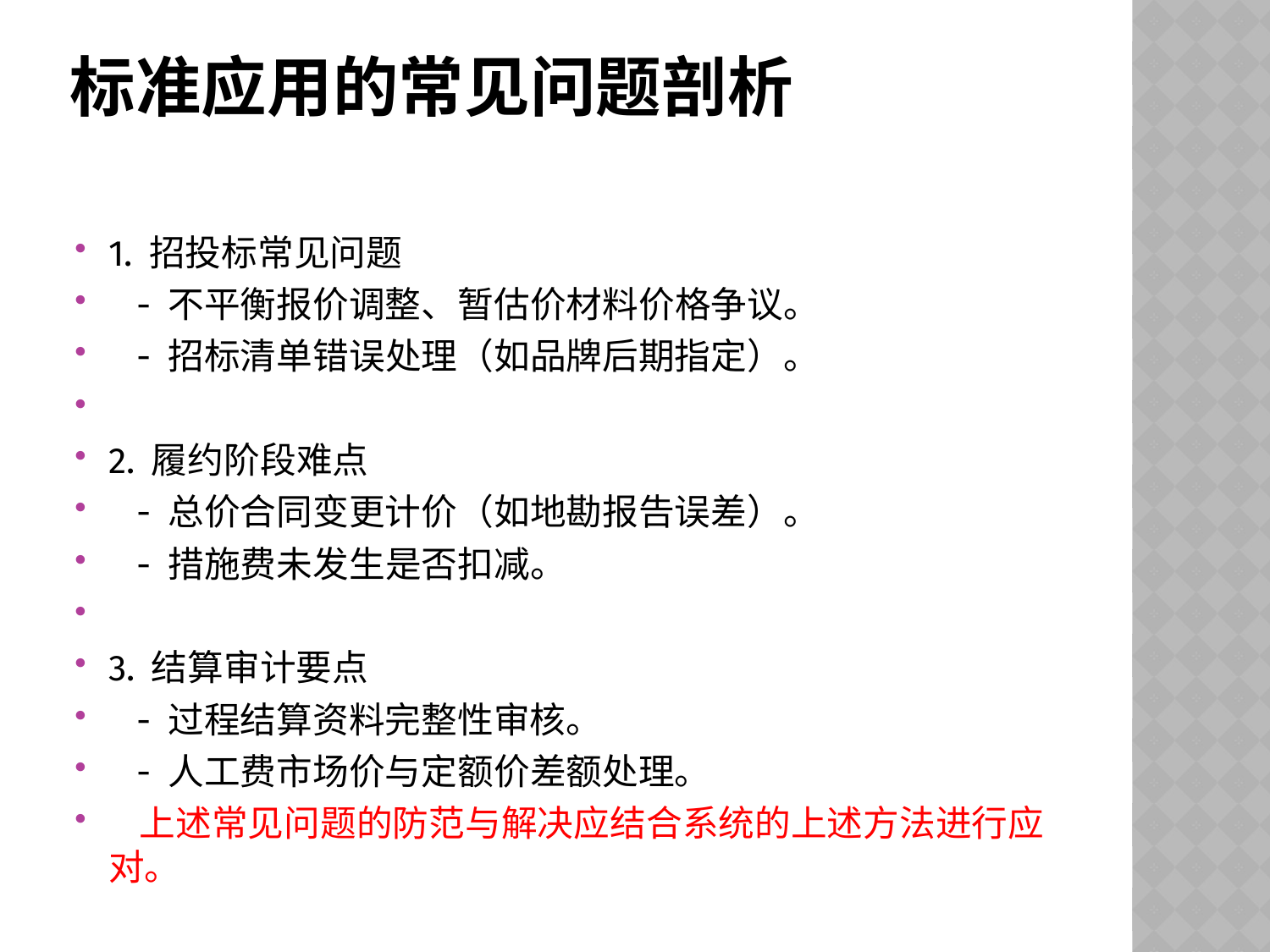

# 标准应用的常见问题剖析
1. 招投标常见问题
   - 不平衡报价调整、暂估价材料价格争议。
   - 招标清单错误处理（如品牌后期指定）。

2. 履约阶段难点
   - 总价合同变更计价（如地勘报告误差）。
   - 措施费未发生是否扣减。

3. 结算审计要点
   - 过程结算资料完整性审核。
   - 人工费市场价与定额价差额处理。
   上述常见问题的防范与解决应结合系统的上述方法进行应对。